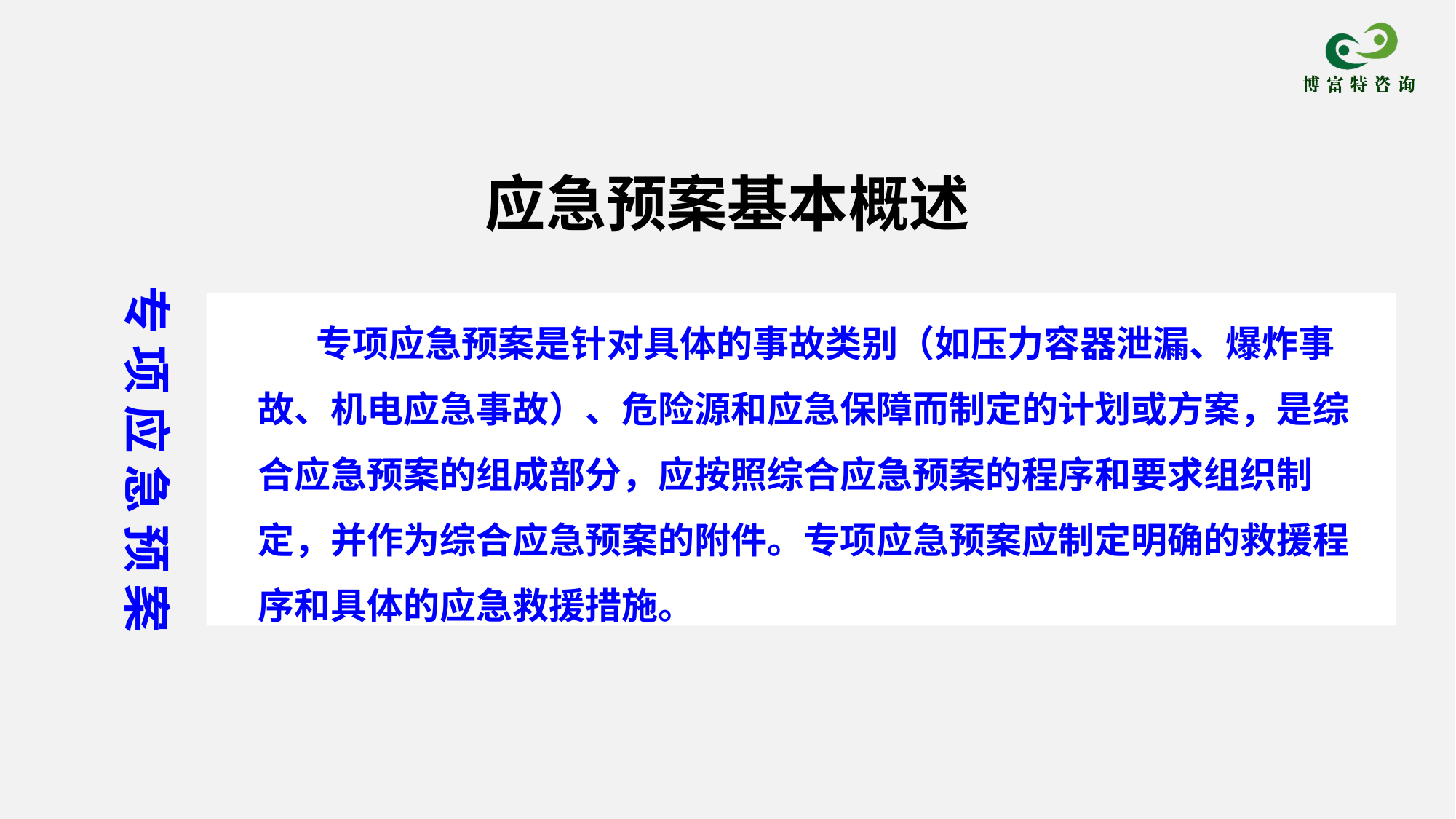

应急预案基本概述
专 项 应 急 预 案
           专项应急预案是针对具体的事故类别（如压力容器泄漏、爆炸事故、机电应急事故）、危险源和应急保障而制定的计划或方案，是综合应急预案的组成部分，应按照综合应急预案的程序和要求组织制定，并作为综合应急预案的附件。专项应急预案应制定明确的救援程序和具体的应急救援措施。